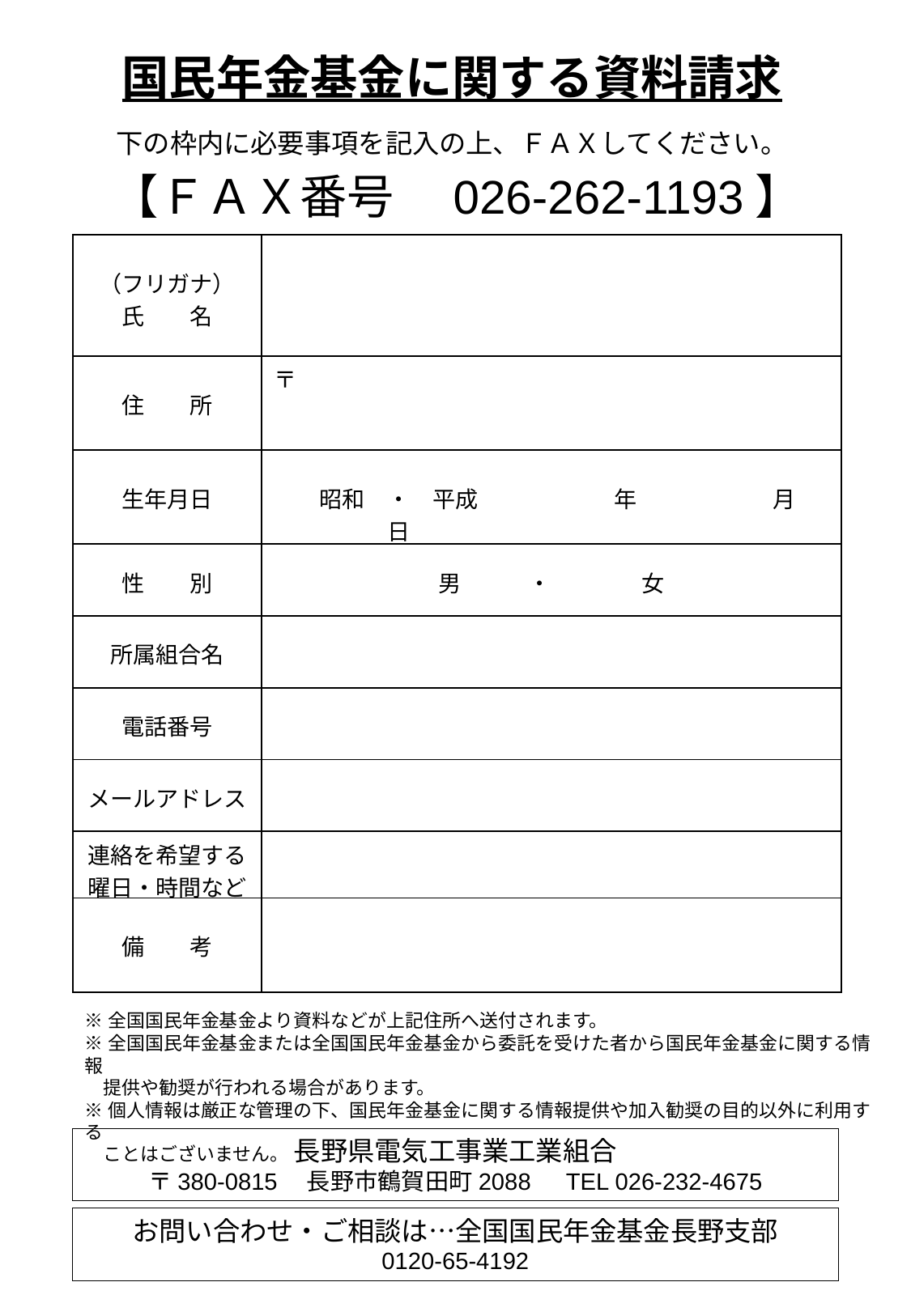

国民年金基金に関する資料請求
下の枠内に必要事項を記入の上、ＦＡＸしてください。
【ＦＡＸ番号　026-262-1193】
| （フリガナ） 氏　　名 |  |
| --- | --- |
| 住　　所 | 〒 |
| 生年月日 | 昭和　・　平成　　　　　　年　　　　　　月　　　　　　日 |
| 性　　別 | 男　　　・　　　　女 |
| 所属組合名 |  |
| 電話番号 |  |
| メールアドレス |  |
| 連絡を希望する曜日・時間など |  |
| 備　　考 |  |
※全国国民年金基金より資料などが上記住所へ送付されます。
※全国国民年金基金または全国国民年金基金から委託を受けた者から国民年金基金に関する情報
　提供や勧奨が行われる場合があります。
※個人情報は厳正な管理の下、国民年金基金に関する情報提供や加入勧奨の目的以外に利用する
　ことはございません。
長野県電気工事業工業組合
〒380-0815　長野市鶴賀田町2088　TEL 026-232-4675
お問い合わせ・ご相談は…全国国民年金基金長野支部
0120-65-4192